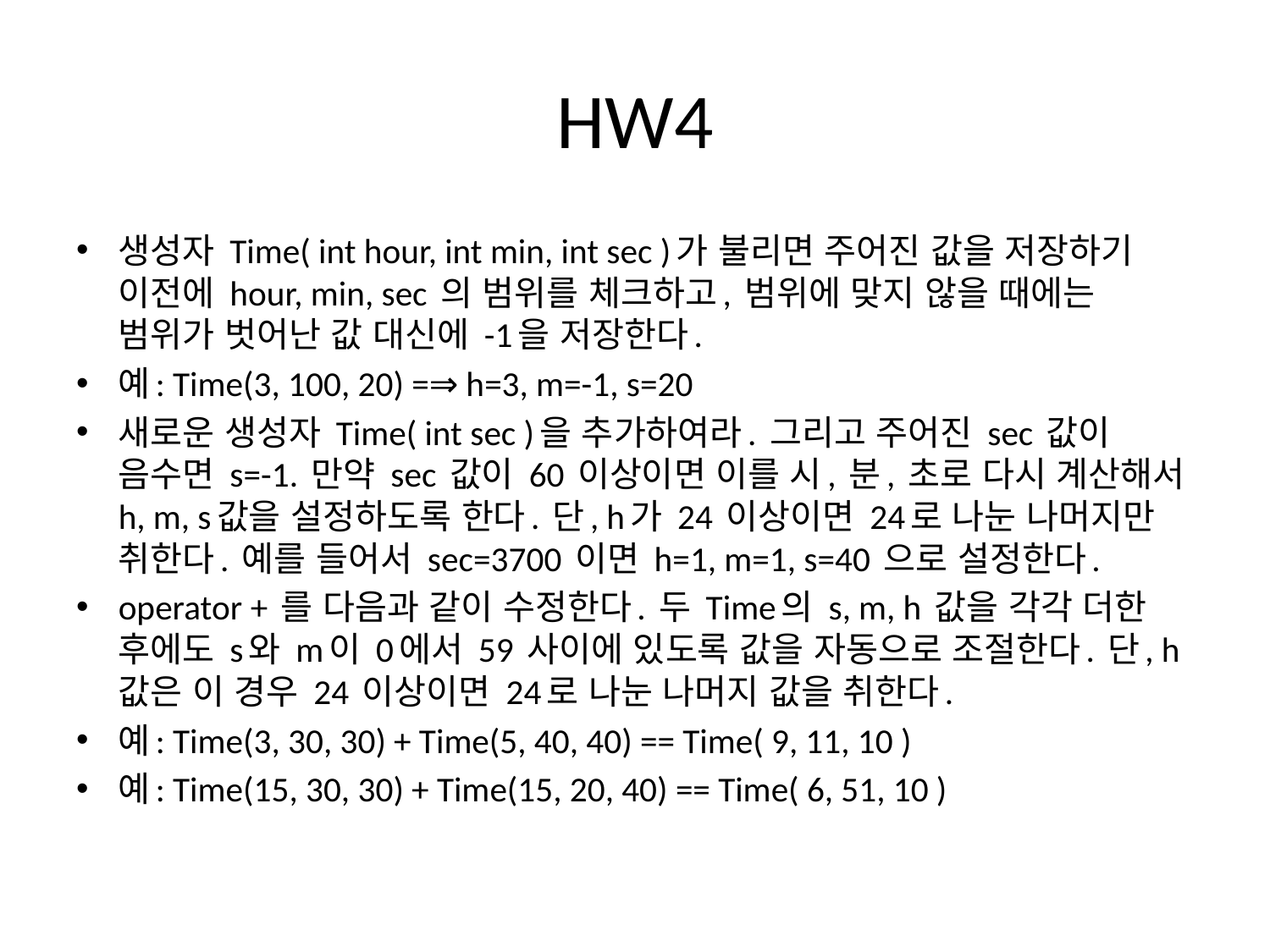

# HW4
생성자 Time( int hour, int min, int sec )가 불리면 주어진 값을 저장하기 이전에 hour, min, sec 의 범위를 체크하고, 범위에 맞지 않을 때에는 범위가 벗어난 값 대신에 -1을 저장한다.
예: Time(3, 100, 20) =⇒ h=3, m=-1, s=20
새로운 생성자 Time( int sec )을 추가하여라. 그리고 주어진 sec 값이 음수면 s=-1. 만약 sec 값이 60 이상이면 이를 시, 분, 초로 다시 계산해서 h, m, s값을 설정하도록 한다. 단, h가 24 이상이면 24로 나눈 나머지만 취한다. 예를 들어서 sec=3700 이면 h=1, m=1, s=40 으로 설정한다.
operator + 를 다음과 같이 수정한다. 두 Time의 s, m, h 값을 각각 더한 후에도 s와 m이 0에서 59 사이에 있도록 값을 자동으로 조절한다. 단, h 값은 이 경우 24 이상이면 24로 나눈 나머지 값을 취한다.
예: Time(3, 30, 30) + Time(5, 40, 40) == Time( 9, 11, 10 )
예: Time(15, 30, 30) + Time(15, 20, 40) == Time( 6, 51, 10 )